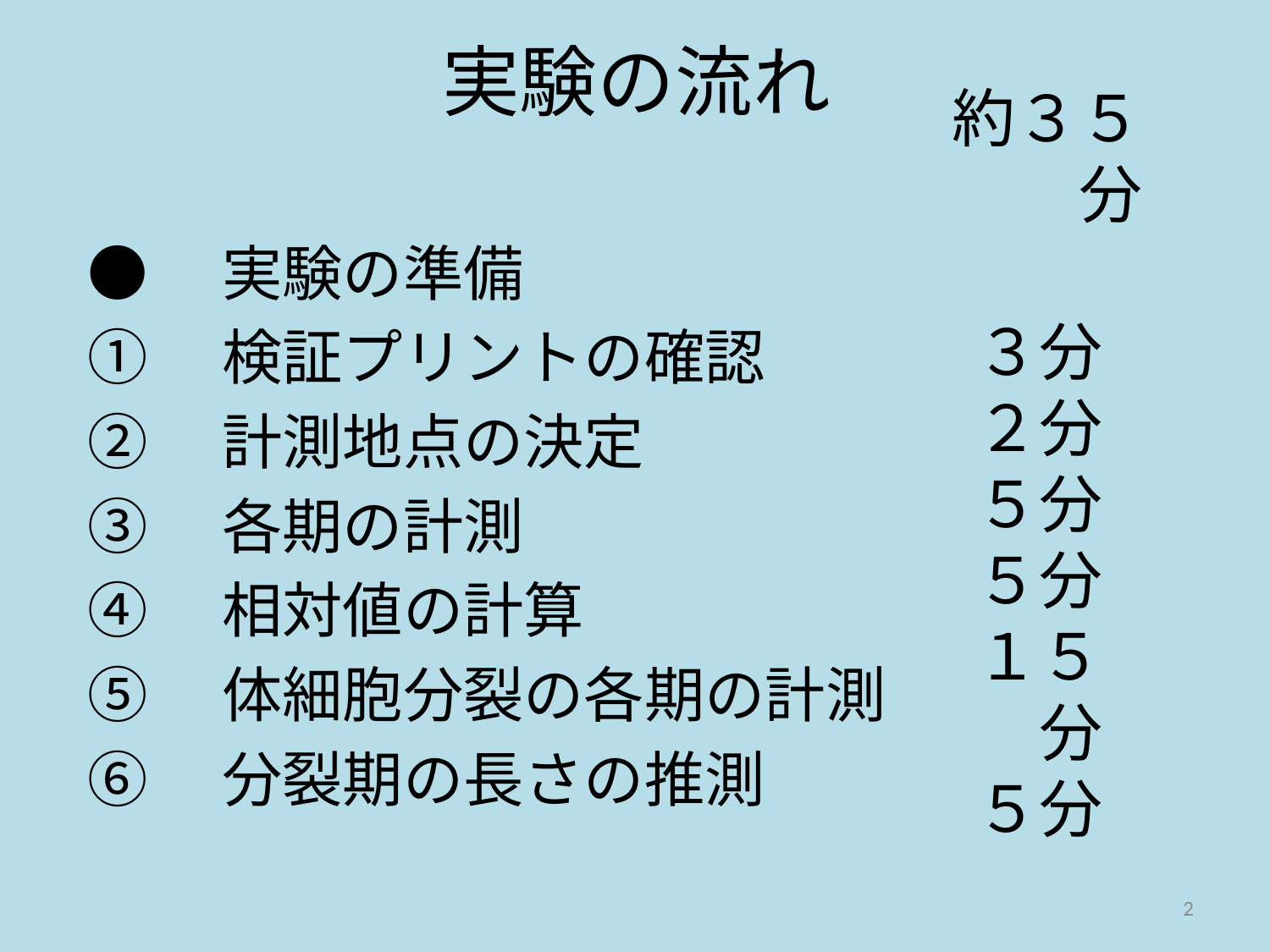

# 実験の流れ
約３５分
●　実験の準備
①　検証プリントの確認
②　計測地点の決定
③　各期の計測
④　相対値の計算
⑤　体細胞分裂の各期の計測
⑥　分裂期の長さの推測
３分
２分
５分
５分
１５分
５分
2